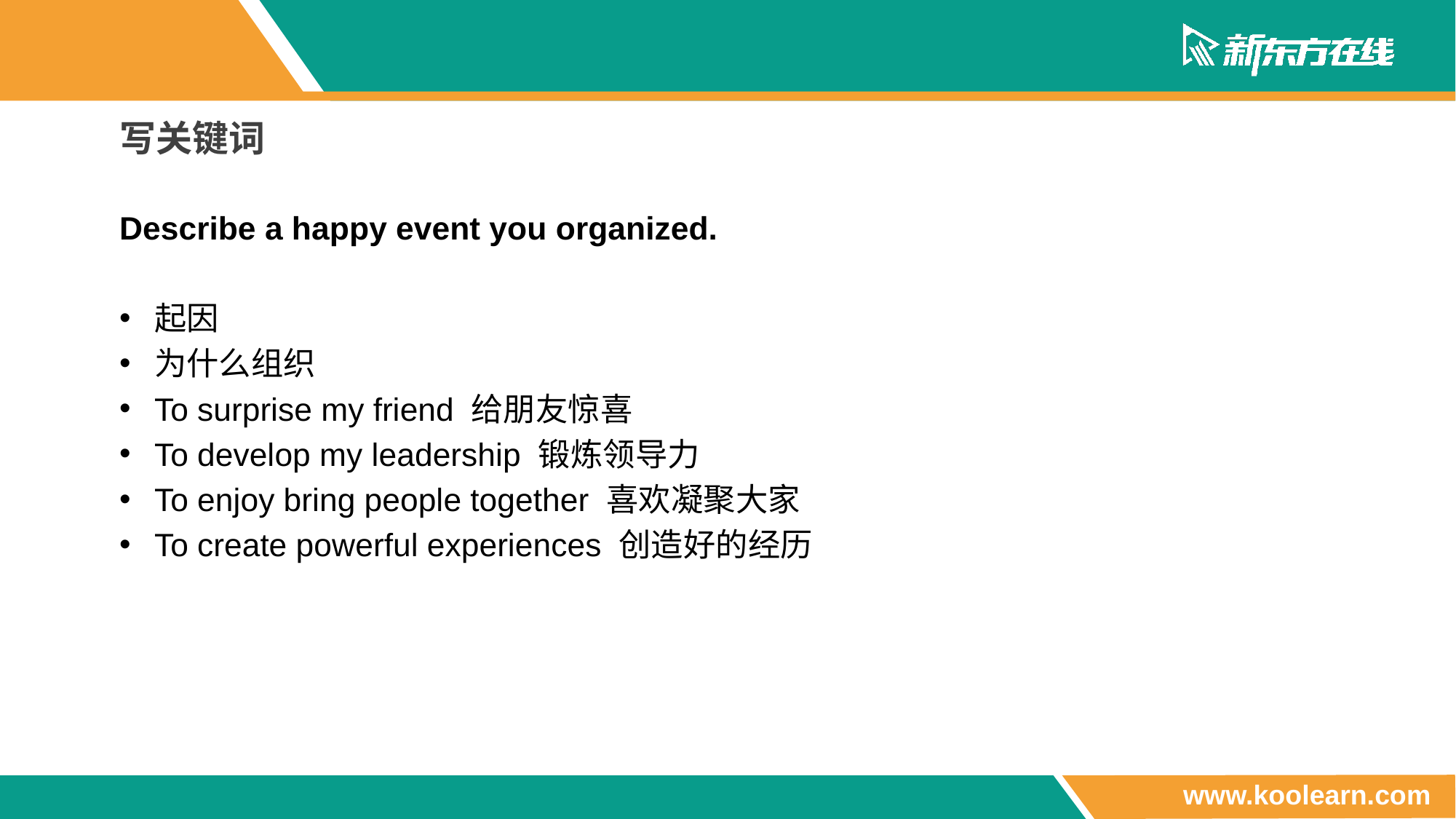

写关键词

Describe a happy event you organized.

起因
为什么组织
To surprise my friend 给朋友惊喜
To develop my leadership 锻炼领导力
To enjoy bring people together 喜欢凝聚大家
To create powerful experiences 创造好的经历